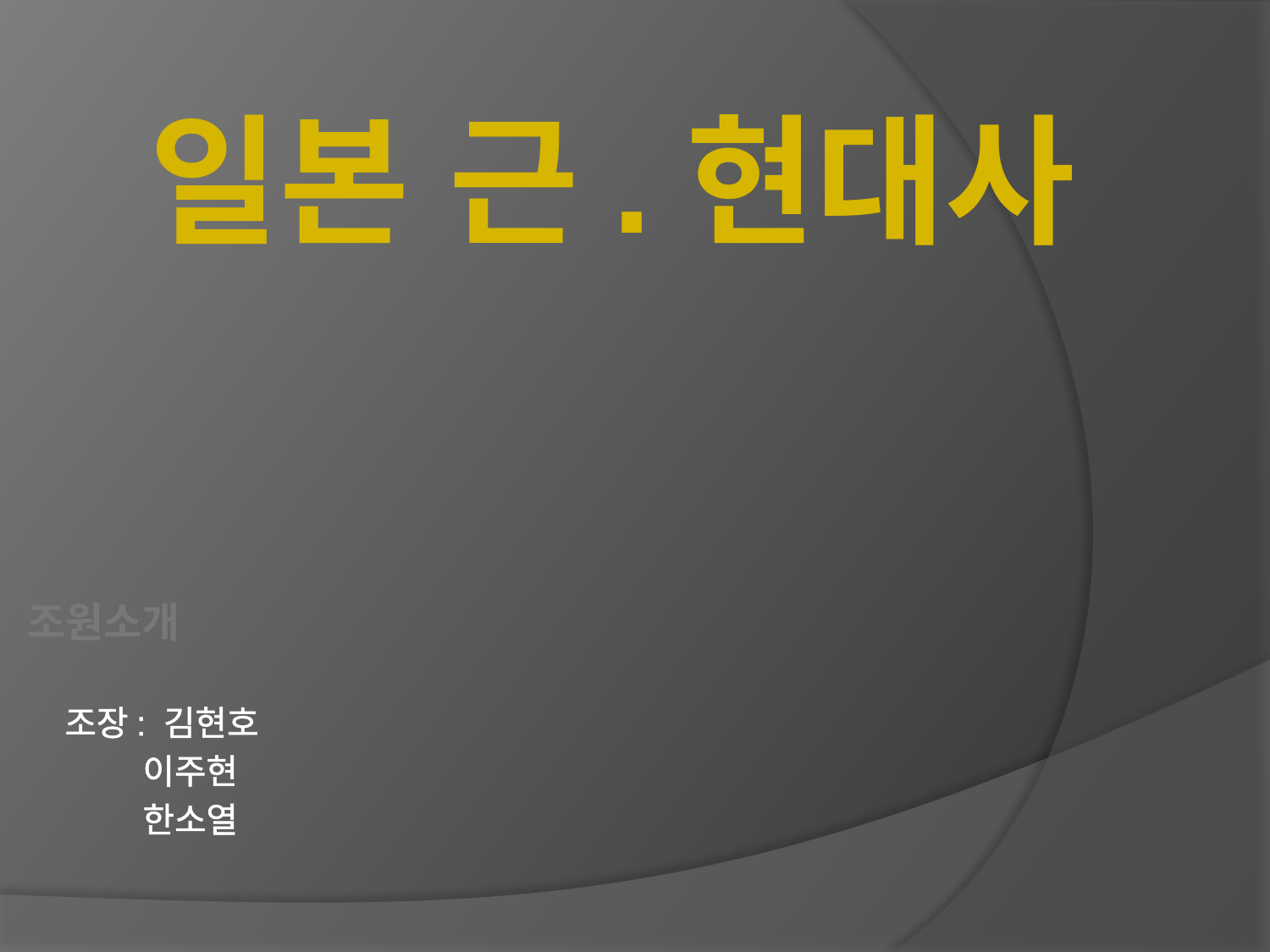

# 일본 근.현대사
조원소개

   조장: 김현호
           이주현
           한소열